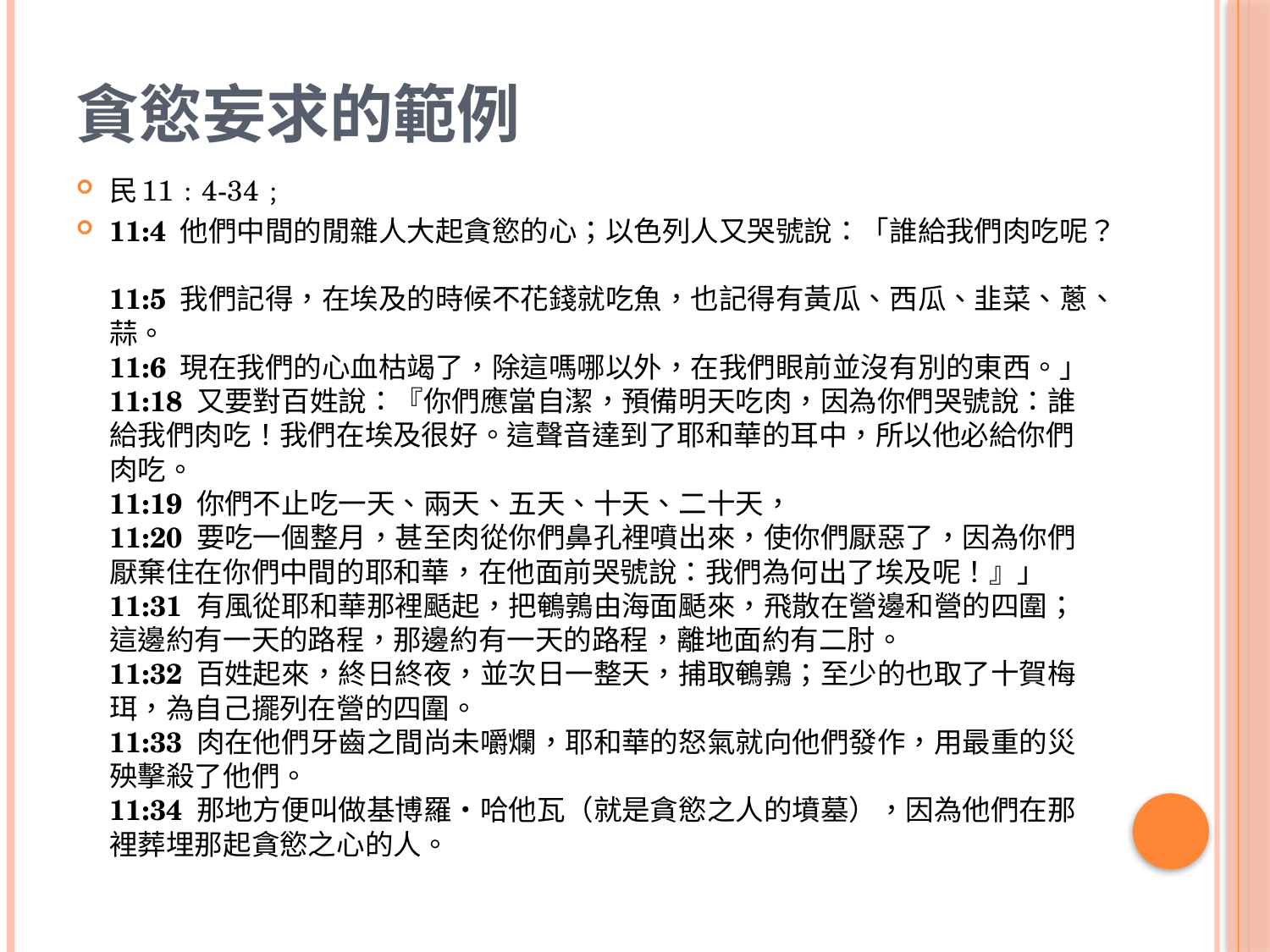

# 貪慾妄求的範例
民11﹕4-34﹔
11:4 他們中間的閒雜人大起貪慾的心；以色列人又哭號說：「誰給我們肉吃呢？
11:5 我們記得，在埃及的時候不花錢就吃魚，也記得有黃瓜、西瓜、韭菜、蔥、蒜。
11:6 現在我們的心血枯竭了，除這嗎哪以外，在我們眼前並沒有別的東西。」
11:18 又要對百姓說：『你們應當自潔，預備明天吃肉，因為你們哭號說：誰給我們肉吃！我們在埃及很好。這聲音達到了耶和華的耳中，所以他必給你們肉吃。
11:19 你們不止吃一天、兩天、五天、十天、二十天，
11:20 要吃一個整月，甚至肉從你們鼻孔裡噴出來，使你們厭惡了，因為你們厭棄住在你們中間的耶和華，在他面前哭號說：我們為何出了埃及呢！』」
11:31 有風從耶和華那裡颳起，把鵪鶉由海面颳來，飛散在營邊和營的四圍；這邊約有一天的路程，那邊約有一天的路程，離地面約有二肘。
11:32 百姓起來，終日終夜，並次日一整天，捕取鵪鶉；至少的也取了十賀梅珥，為自己擺列在營的四圍。
11:33 肉在他們牙齒之間尚未嚼爛，耶和華的怒氣就向他們發作，用最重的災殃擊殺了他們。
11:34 那地方便叫做基博羅‧哈他瓦（就是貪慾之人的墳墓），因為他們在那裡葬埋那起貪慾之心的人。